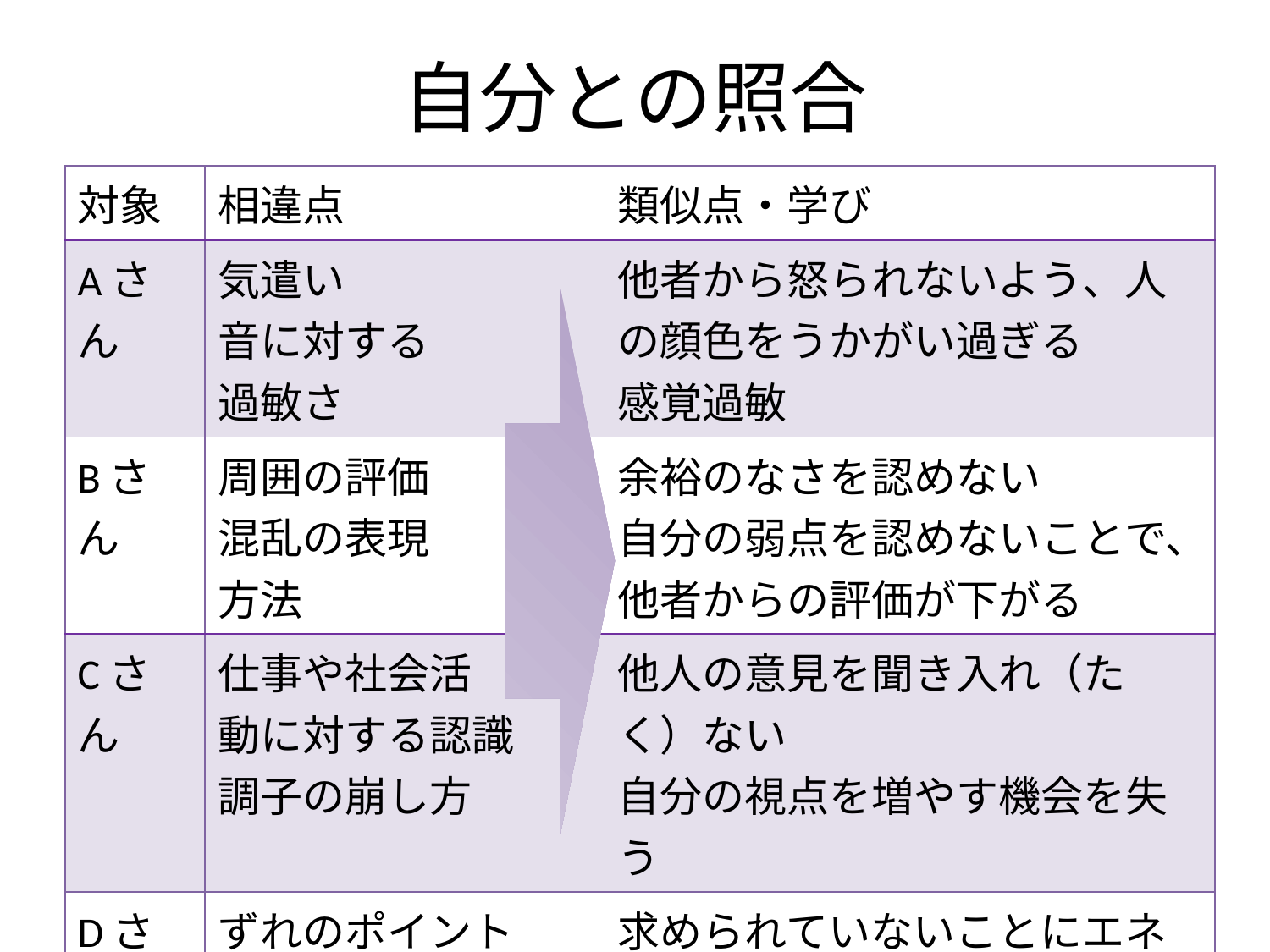

# 自分との照合
| 対象 | 相違点 | 類似点・学び |
| --- | --- | --- |
| Aさん | 気遣い 音に対する 過敏さ | 他者から怒られないよう、人の顔色をうかがい過ぎる 感覚過敏 |
| Bさん | 周囲の評価 混乱の表現 方法 | 余裕のなさを認めない 自分の弱点を認めないことで、他者からの評価が下がる |
| Cさん | 仕事や社会活 動に対する認識 調子の崩し方 | 他人の意見を聞き入れ（たく）ない 自分の視点を増やす機会を失う |
| Dさん | ずれのポイント 素直さ | 求められていないことにエネルギーを使う 自分の困難をうまく説明できない |